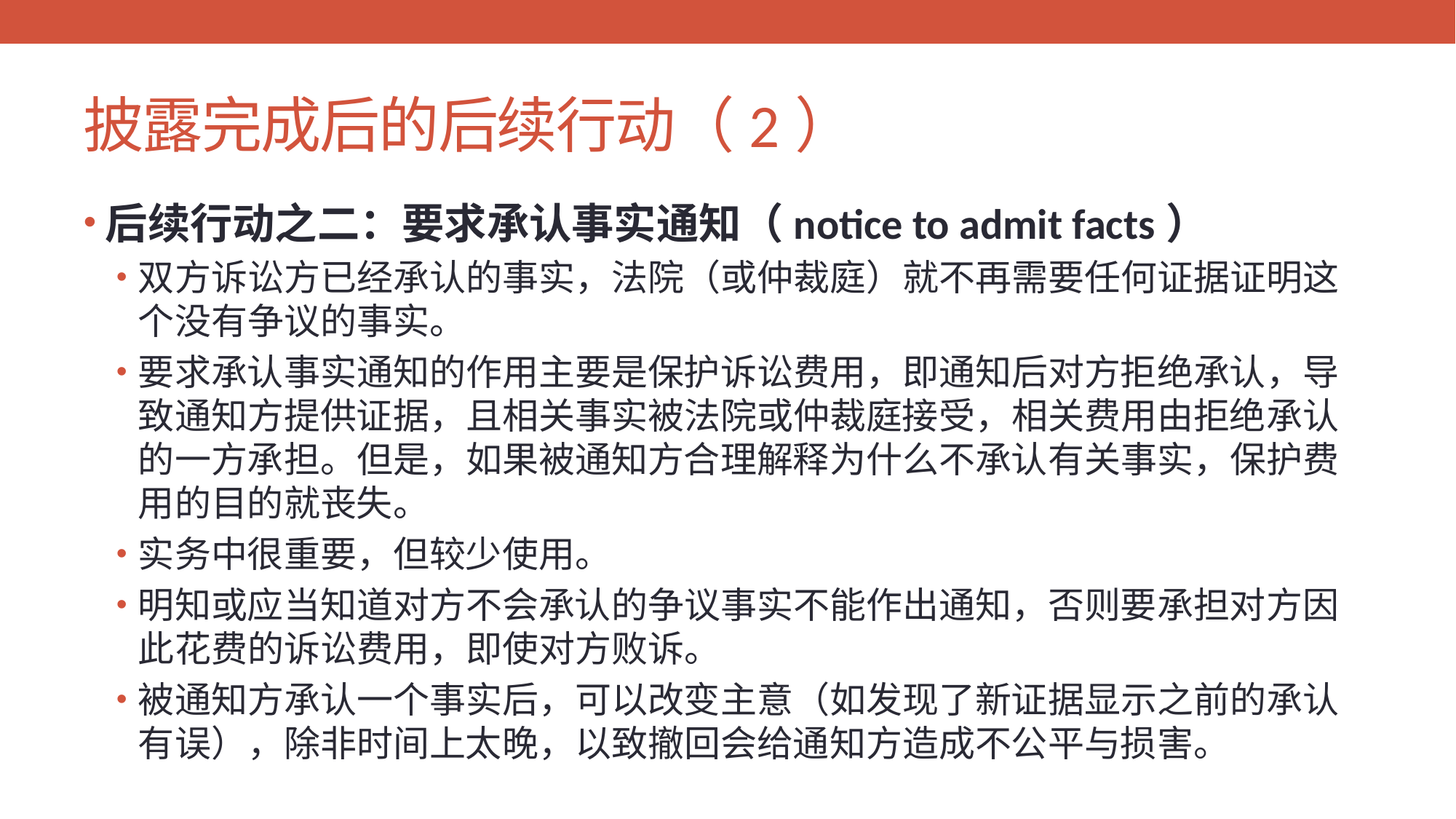

# 披露完成后的后续行动（2）
后续行动之二：要求承认事实通知（notice to admit facts）
双方诉讼方已经承认的事实，法院（或仲裁庭）就不再需要任何证据证明这个没有争议的事实。
要求承认事实通知的作用主要是保护诉讼费用，即通知后对方拒绝承认，导致通知方提供证据，且相关事实被法院或仲裁庭接受，相关费用由拒绝承认的一方承担。但是，如果被通知方合理解释为什么不承认有关事实，保护费用的目的就丧失。
实务中很重要，但较少使用。
明知或应当知道对方不会承认的争议事实不能作出通知，否则要承担对方因此花费的诉讼费用，即使对方败诉。
被通知方承认一个事实后，可以改变主意（如发现了新证据显示之前的承认有误），除非时间上太晚，以致撤回会给通知方造成不公平与损害。